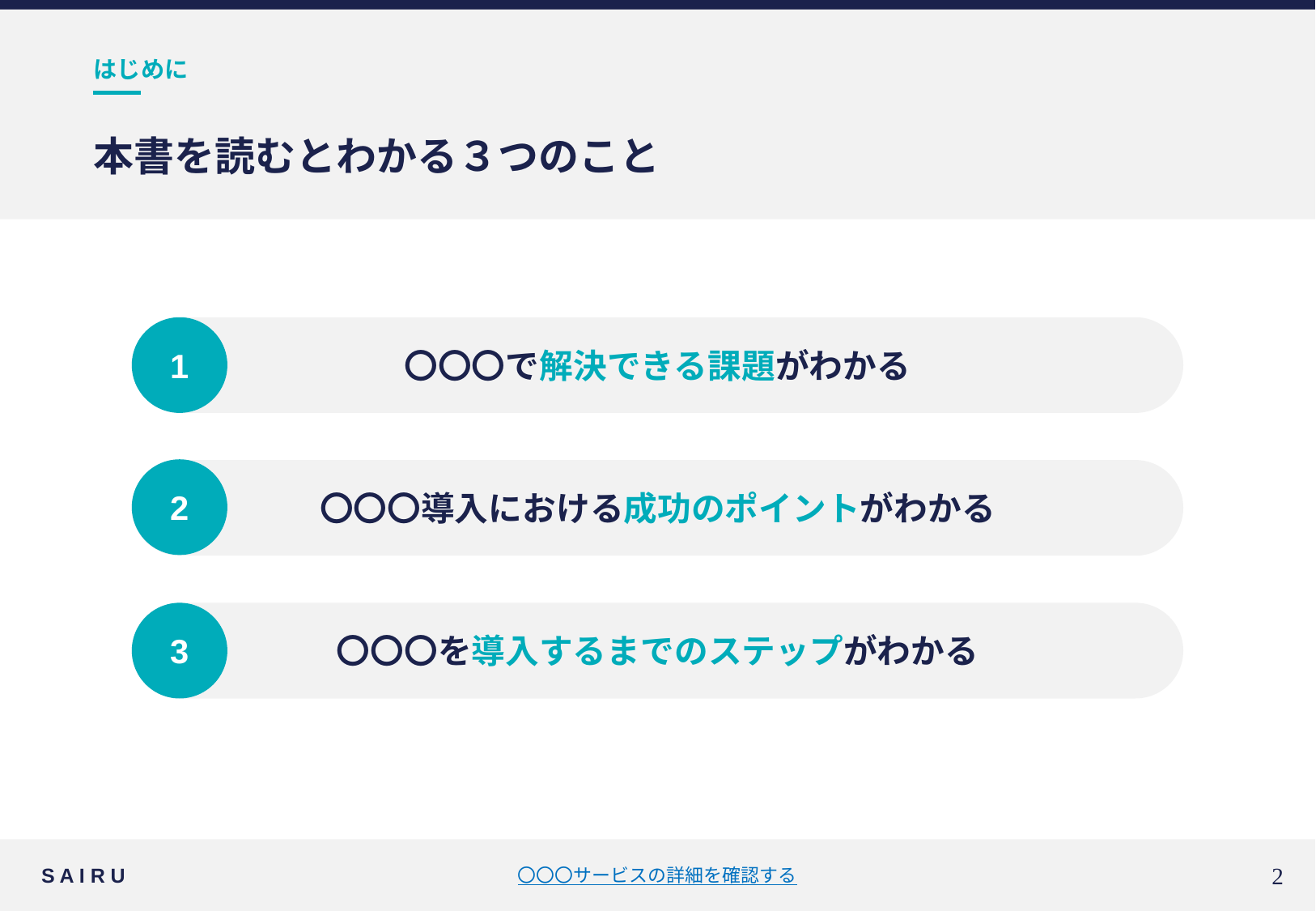

はじめに
# 本書を読むとわかる３つのこと
〇〇〇で解決できる課題がわかる
1
2
〇〇〇導入における成功のポイントがわかる
〇〇〇を導入するまでのステップがわかる
3
S A I R U
〇〇〇サービスの詳細を確認する
2